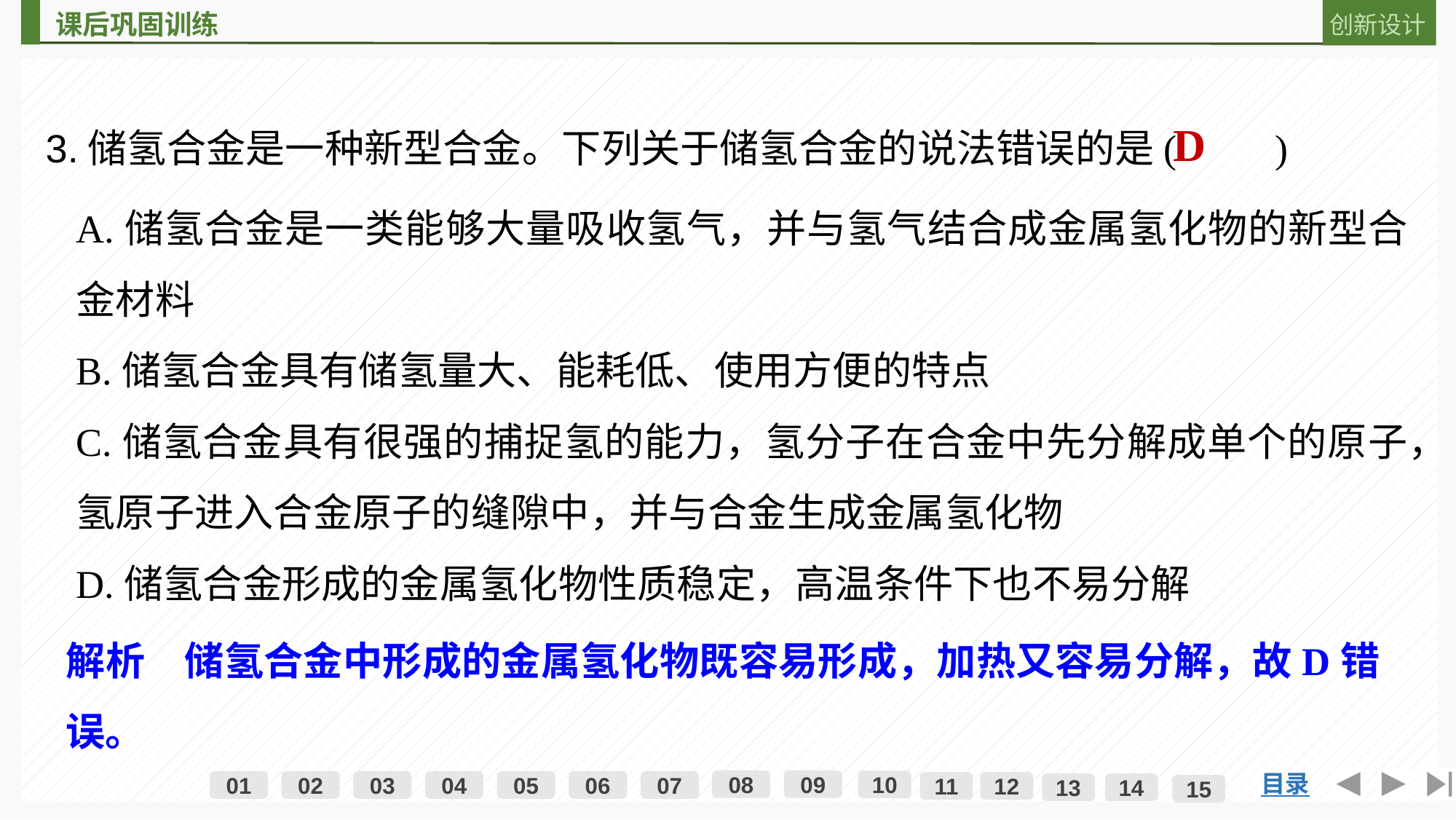

3.储氢合金是一种新型合金。下列关于储氢合金的说法错误的是(　　)
D
A.储氢合金是一类能够大量吸收氢气，并与氢气结合成金属氢化物的新型合金材料
B.储氢合金具有储氢量大、能耗低、使用方便的特点
C.储氢合金具有很强的捕捉氢的能力，氢分子在合金中先分解成单个的原子，氢原子进入合金原子的缝隙中，并与合金生成金属氢化物
D.储氢合金形成的金属氢化物性质稳定，高温条件下也不易分解
解析　储氢合金中形成的金属氢化物既容易形成，加热又容易分解，故D错误。